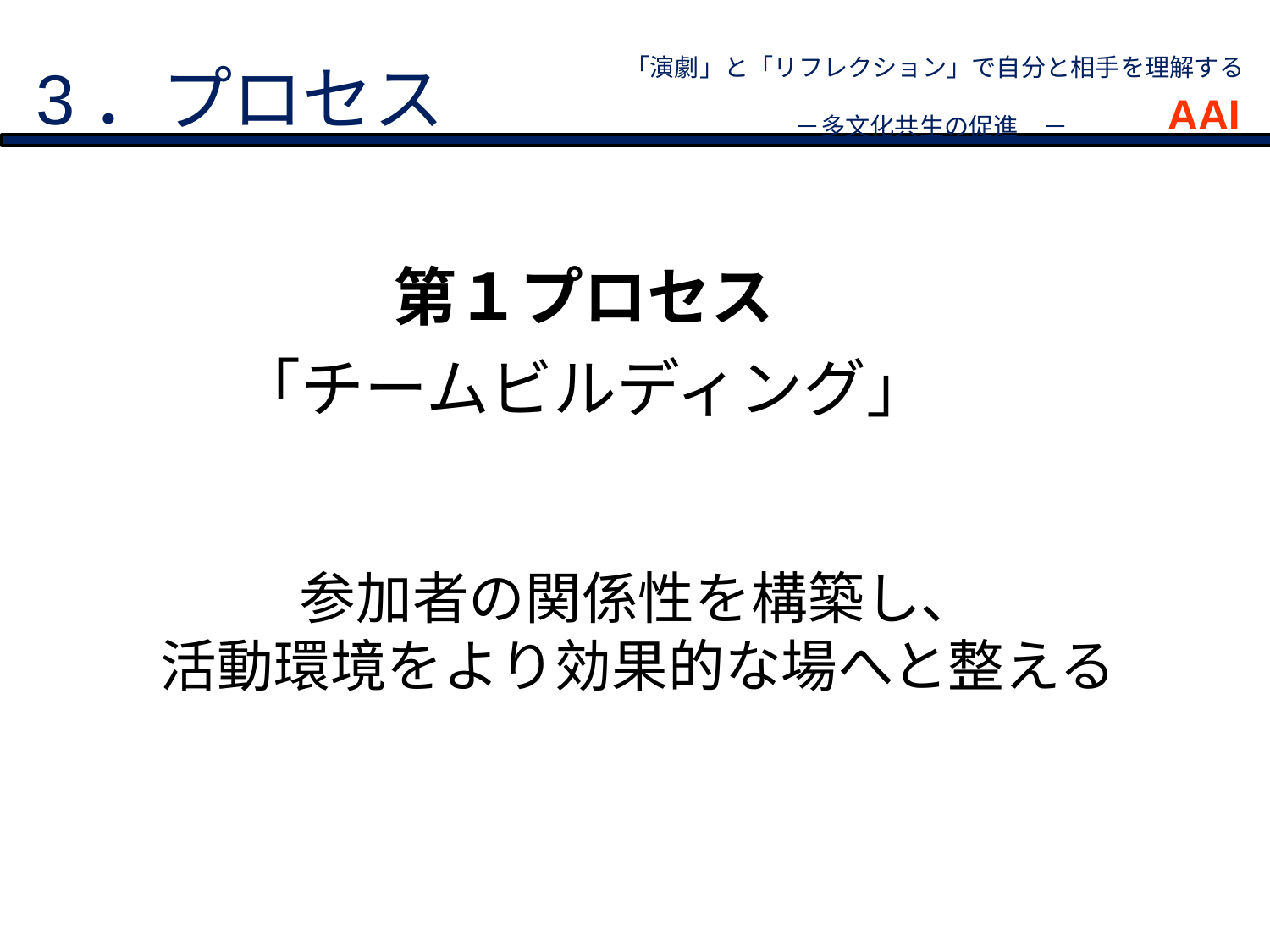

3．プロセス
「演劇」と「リフレクション」で自分と相手を理解する
－多文化共生の促進　－
AAI

第１プロセス
「チームビルディング」
参加者の関係性を構築し、
活動環境をより効果的な場へと整える